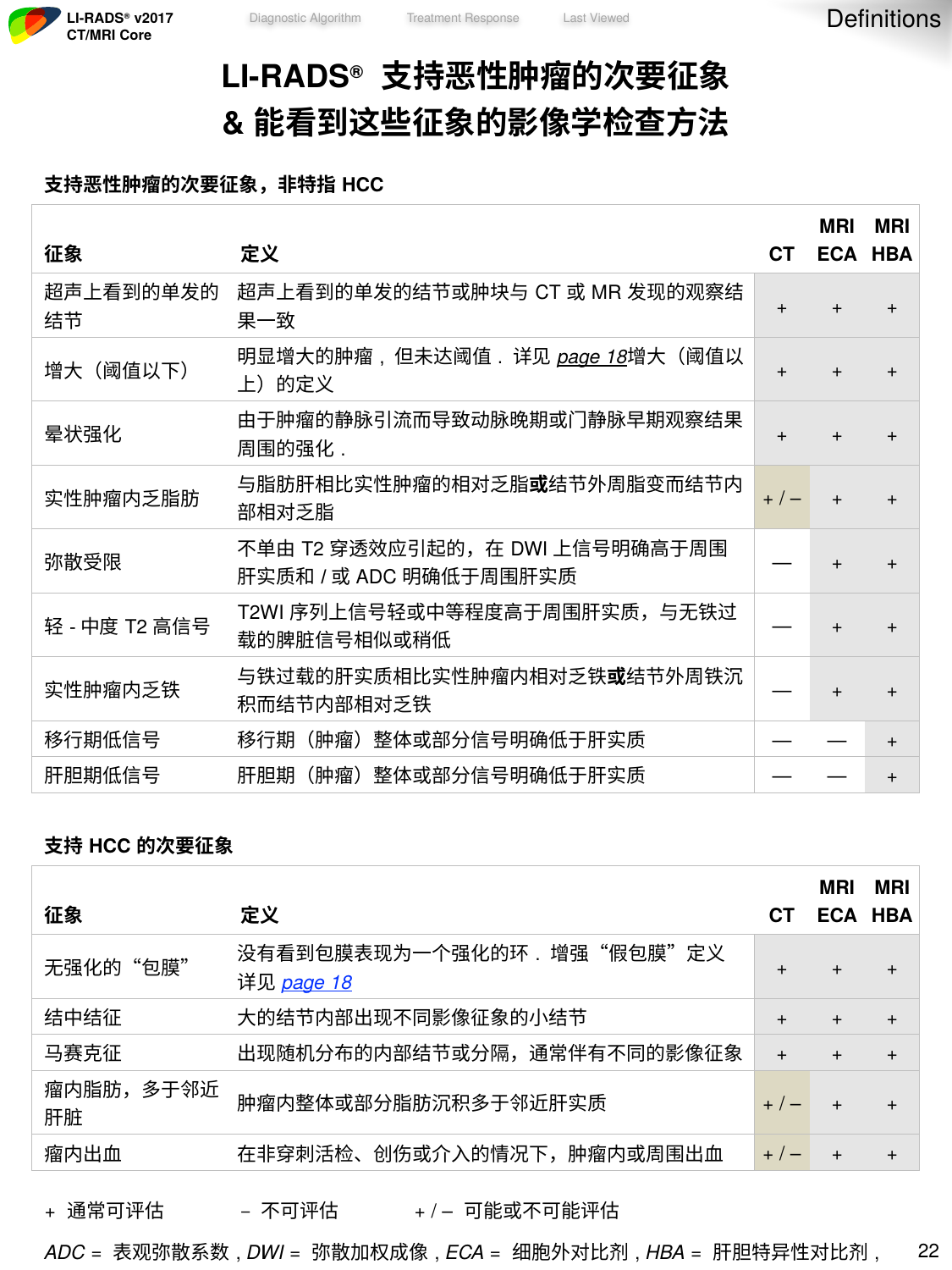

Definitions
| LI-RADS® 支持恶性肿瘤的次要征象 &能看到这些征象的影像学检查方法 |  |  |  |  |  |
| --- | --- | --- | --- | --- | --- |
| 支持恶性肿瘤的次要征象，非特指HCC |  |  |  |  |  |
| 征象 | 定义 |  | CT | MRI ECA | MRI HBA |
| 超声上看到的单发的结节 | 超声上看到的单发的结节或肿块与CT或MR发现的观察结果一致 |  | + | + | + |
| 增大（阈值以下） | 明显增大的肿瘤, 但未达阈值. 详见page 18增大（阈值以上）的定义 |  | + | + | + |
| 晕状强化 | 由于肿瘤的静脉引流而导致动脉晚期或门静脉早期观察结果周围的强化. |  | + | + | + |
| 实性肿瘤内乏脂肪 | 与脂肪肝相比实性肿瘤的相对乏脂或结节外周脂变而结节内部相对乏脂 |  | + / – | + | + |
| 弥散受限 | 不单由T2穿透效应引起的，在DWI上信号明确高于周围肝实质和/或ADC明确低于周围肝实质 |  | — | + | + |
| 轻-中度T2高信号 | T2WI序列上信号轻或中等程度高于周围肝实质，与无铁过载的脾脏信号相似或稍低 |  | — | + | + |
| 实性肿瘤内乏铁 | 与铁过载的肝实质相比实性肿瘤内相对乏铁或结节外周铁沉积而结节内部相对乏铁 |  | — | + | + |
| 移行期低信号 | 移行期（肿瘤）整体或部分信号明确低于肝实质 |  | — | — | + |
| 肝胆期低信号 | 肝胆期（肿瘤）整体或部分信号明确低于肝实质 |  | — | — | + |
| 支持HCC的次要征象 |  |  |  |  |  |
| 征象 | 定义 |  | CT | MRI ECA | MRI HBA |
| 无强化的“包膜” | 没有看到包膜表现为一个强化的环. 增强“假包膜”定义详见page 18 |  | + | + | + |
| 结中结征 | 大的结节内部出现不同影像征象的小结节 |  | + | + | + |
| 马赛克征 | 出现随机分布的内部结节或分隔，通常伴有不同的影像征象 |  | + | + | + |
| 瘤内脂肪，多于邻近肝脏 | 肿瘤内整体或部分脂肪沉积多于邻近肝实质 |  | + / – | + | + |
| 瘤内出血 | 在非穿刺活检、创伤或介入的情况下，肿瘤内或周围出血 |  | + / – | + | + |
| + 通常可评估 | – 不可评估 | + / – 可能或不可能评估 |  |  |  |
| ADC = 表观弥散系数, DWI = 弥散加权成像, ECA = 细胞外对比剂, HBA = 肝胆特异性对比剂, PVP = 门静脉期, T2WI = T2加权成像 |  |  |  |  |  |
22